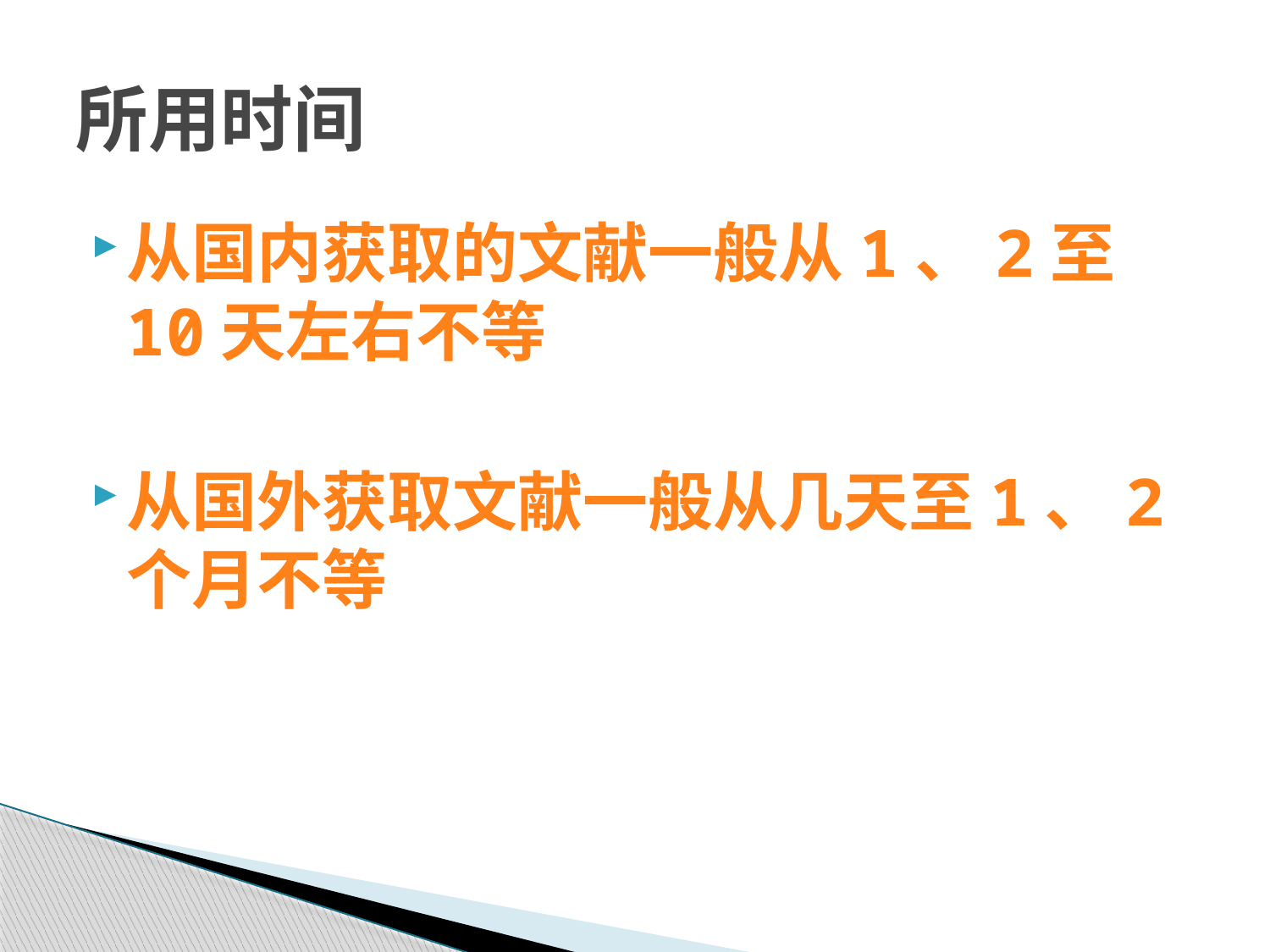

# 所用时间
从国内获取的文献一般从1、2至10天左右不等

从国外获取文献一般从几天至1、2个月不等